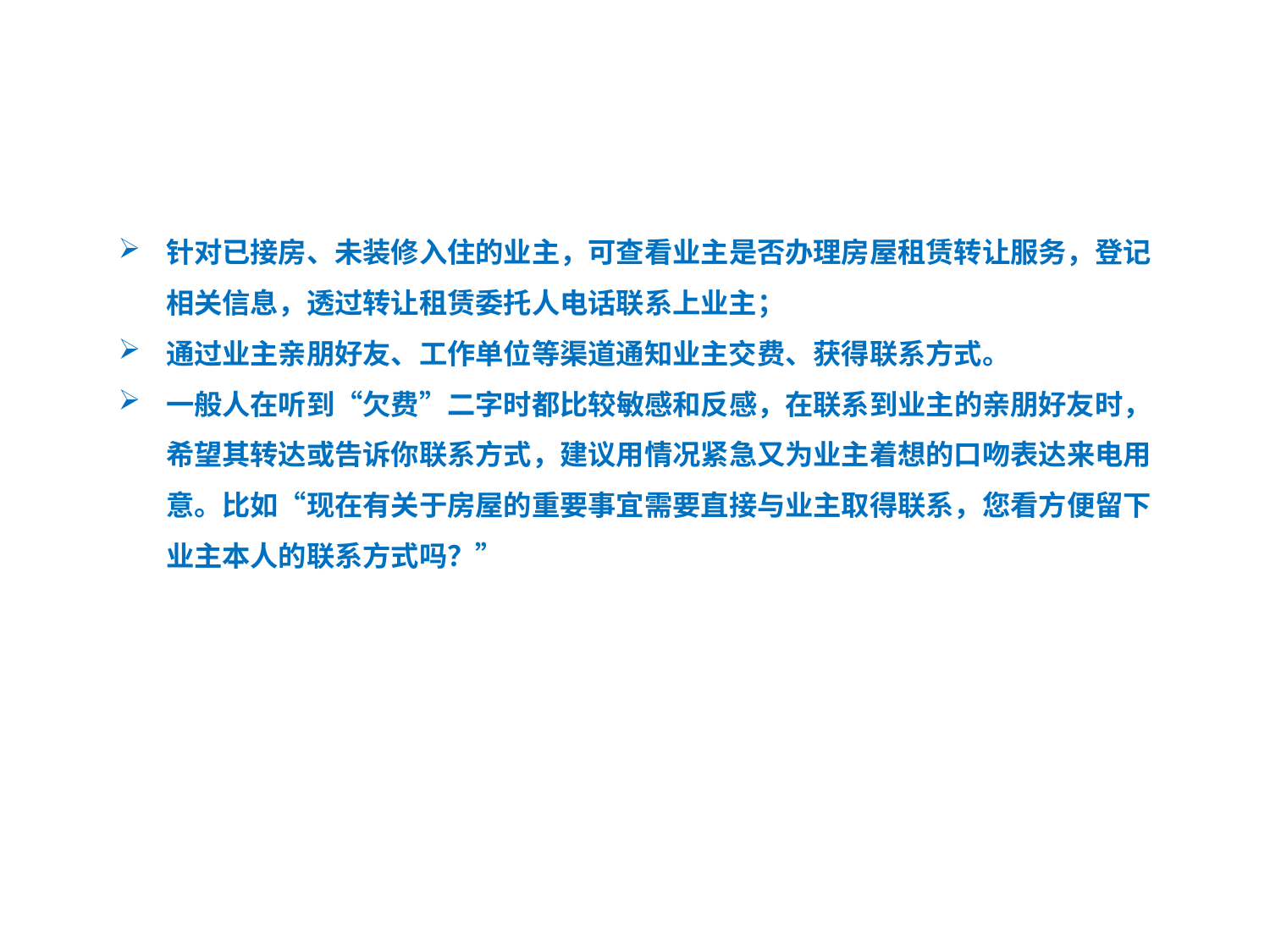

针对已接房、未装修入住的业主，可查看业主是否办理房屋租赁转让服务，登记相关信息，透过转让租赁委托人电话联系上业主；
通过业主亲朋好友、工作单位等渠道通知业主交费、获得联系方式。
一般人在听到“欠费”二字时都比较敏感和反感，在联系到业主的亲朋好友时，希望其转达或告诉你联系方式，建议用情况紧急又为业主着想的口吻表达来电用意。比如“现在有关于房屋的重要事宜需要直接与业主取得联系，您看方便留下业主本人的联系方式吗？”